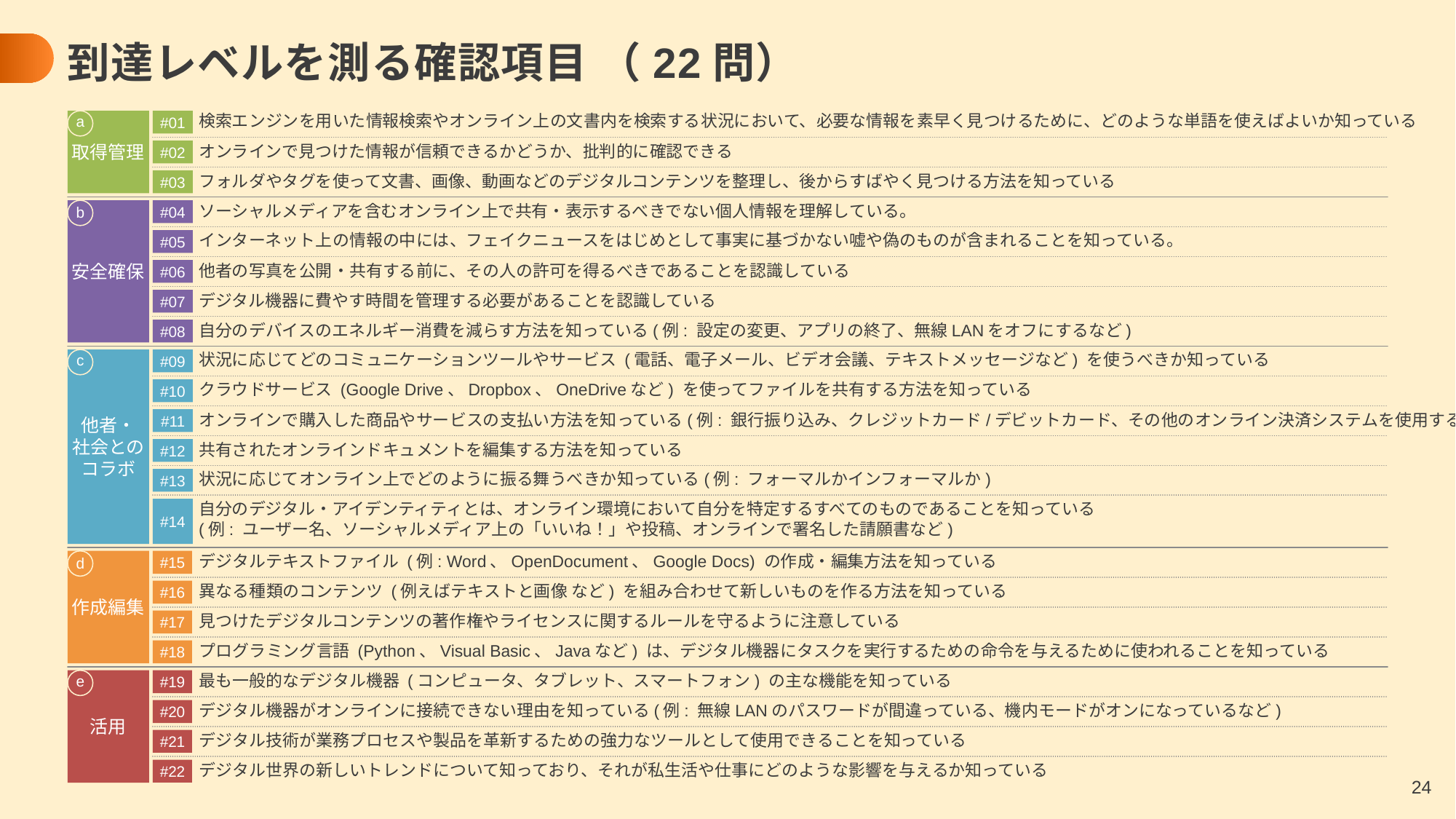

# 到達レベルを測る確認項目 （22問）
取得管理
a
#01
検索エンジンを用いた情報検索やオンライン上の文書内を検索する状況において、必要な情報を素早く見つけるために、どのような単語を使えばよいか知っている
#02
オンラインで見つけた情報が信頼できるかどうか、批判的に確認できる
#03
フォルダやタグを使って文書、画像、動画などのデジタルコンテンツを整理し、後からすばやく見つける方法を知っている
安全確保
b
#04
ソーシャルメディアを含むオンライン上で共有・表示するべきでない個人情報を理解している。
#05
インターネット上の情報の中には、フェイクニュースをはじめとして事実に基づかない嘘や偽のものが含まれることを知っている。
#06
他者の写真を公開・共有する前に、その人の許可を得るべきであることを認識している
#07
デジタル機器に費やす時間を管理する必要があることを認識している
#08
自分のデバイスのエネルギー消費を減らす方法を知っている(例: 設定の変更、アプリの終了、無線LANをオフにするなど)
他者・
社会との
コラボ
c
#09
状況に応じてどのコミュニケーションツールやサービス (電話、電子メール、ビデオ会議、テキストメッセージなど) を使うべきか知っている
#10
クラウドサービス (Google Drive、Dropbox、OneDriveなど) を使ってファイルを共有する方法を知っている
#11
オンラインで購入した商品やサービスの支払い方法を知っている(例: 銀行振り込み、クレジットカード/デビットカード、その他のオンライン決済システムを使用する)
#12
共有されたオンラインドキュメントを編集する方法を知っている
#13
状況に応じてオンライン上でどのように振る舞うべきか知っている(例: フォーマルかインフォーマルか)
#14
自分のデジタル・アイデンティティとは、オンライン環境において自分を特定するすべてのものであることを知っている
(例: ユーザー名、ソーシャルメディア上の「いいね！」や投稿、オンラインで署名した請願書など)
#15
作成編集
d
デジタルテキストファイル (例: Word、OpenDocument、Google Docs) の作成・編集方法を知っている
#16
異なる種類のコンテンツ (例えばテキストと画像 など) を組み合わせて新しいものを作る方法を知っている
#17
見つけたデジタルコンテンツの著作権やライセンスに関するルールを守るように注意している
#18
プログラミング言語 (Python、Visual Basic、Javaなど) は、デジタル機器にタスクを実行するための命令を与えるために使われることを知っている
活用
e
#19
最も一般的なデジタル機器 (コンピュータ、タブレット、スマートフォン) の主な機能を知っている
#20
デジタル機器がオンラインに接続できない理由を知っている(例: 無線LANのパスワードが間違っている、機内モードがオンになっているなど)
#21
デジタル技術が業務プロセスや製品を革新するための強力なツールとして使用できることを知っている
#22
デジタル世界の新しいトレンドについて知っており、それが私生活や仕事にどのような影響を与えるか知っている